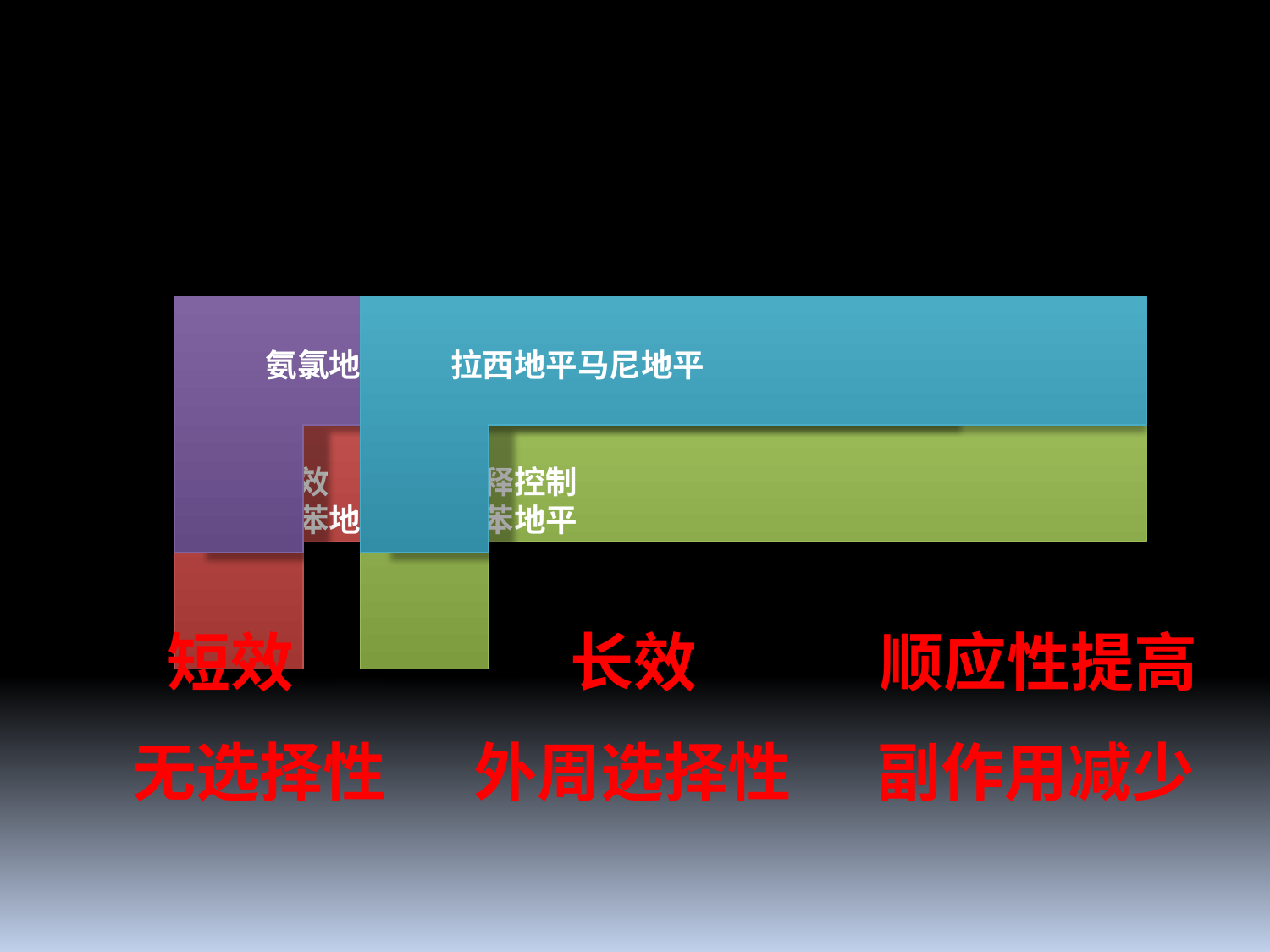

短效
硝苯地平
缓释控制
硝苯地平
氨氯地平
拉西地平马尼地平
顺应性提高
短效
长效
无选择性
外周选择性
副作用减少